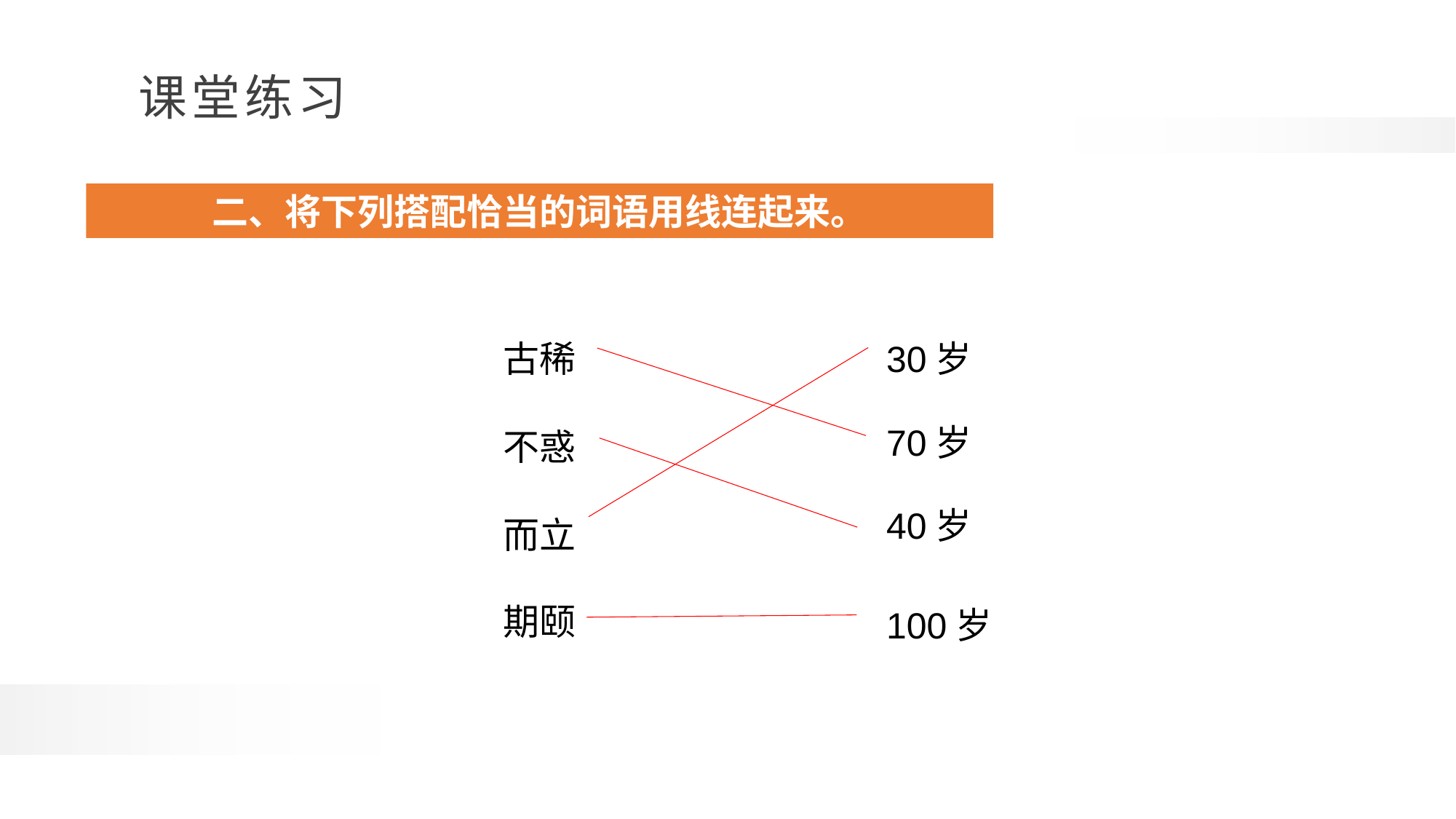

二、将下列搭配恰当的词语用线连起来。
古稀
30岁
70岁
不惑
40岁
而立
期颐
100岁